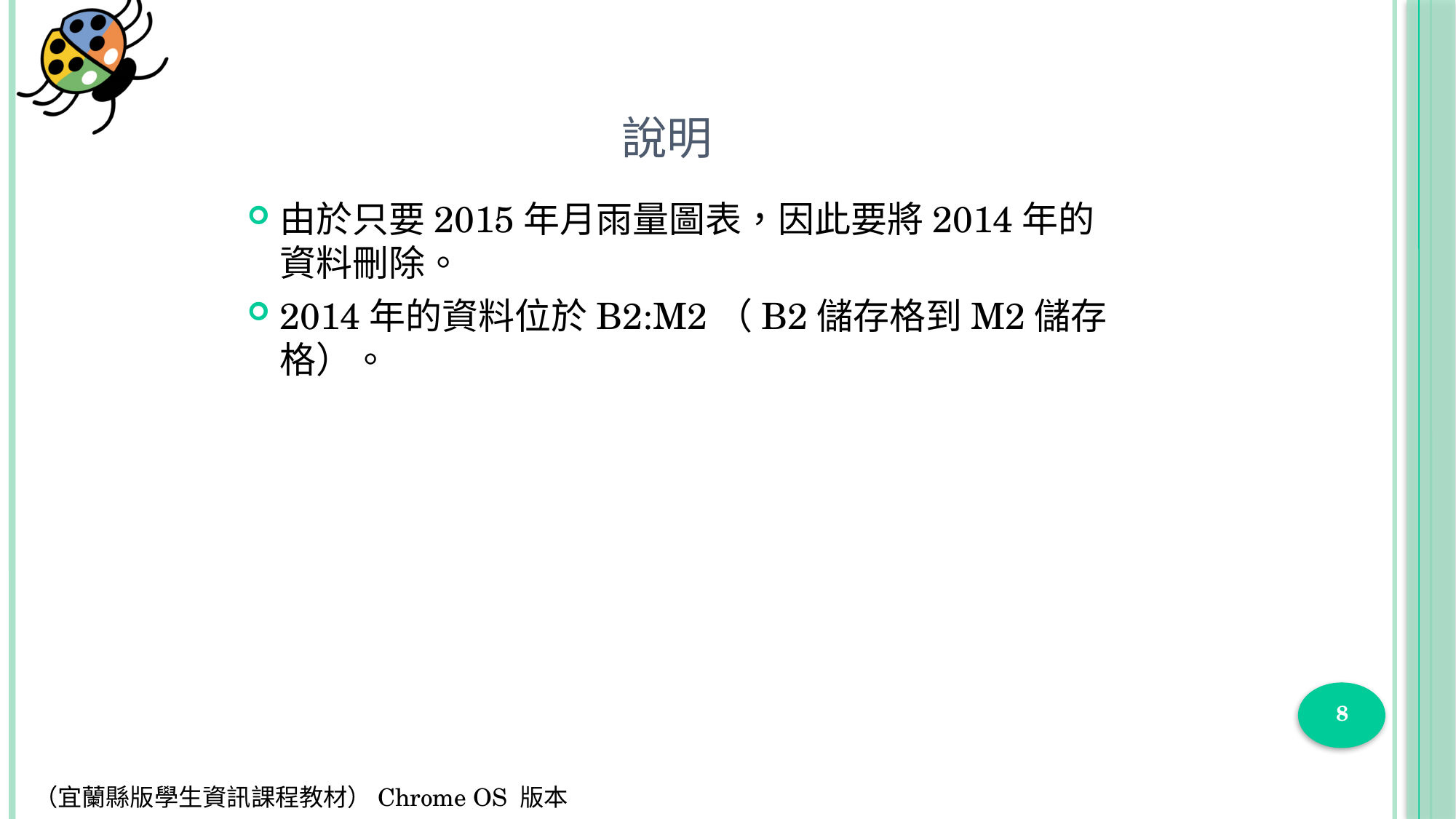

# 說明
由於只要2015年月雨量圖表，因此要將2014年的資料刪除。
2014年的資料位於B2:M2（B2儲存格到M2儲存格）。

8